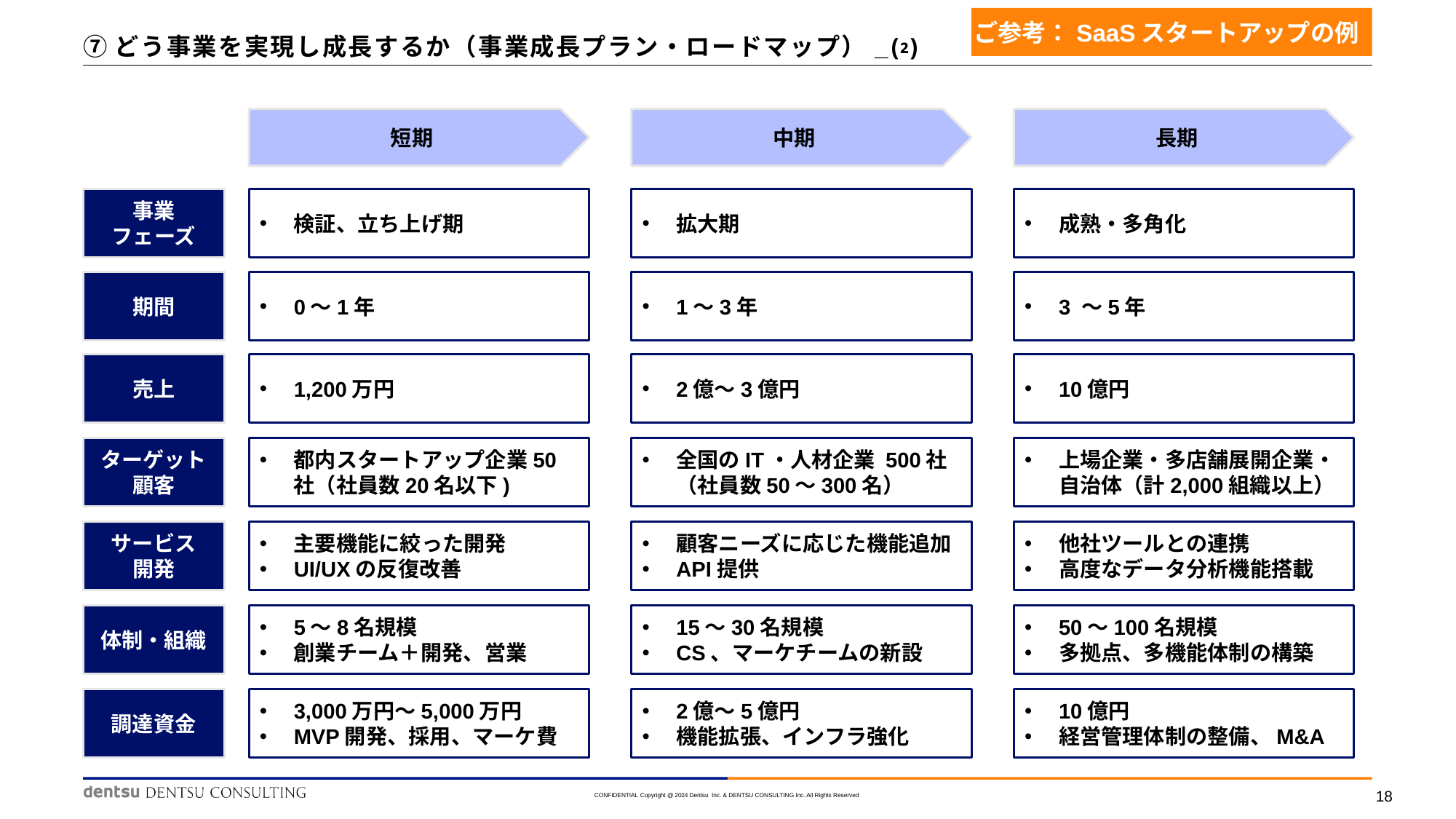

ご参考：SaaSスタートアップの例
# ⑦どう事業を実現し成長するか（事業成長プラン・ロードマップ）_⑵
短期
中期
長期
事業
フェーズ
検証、立ち上げ期
拡大期
成熟・多角化
期間
0～1年
1～3年
3 ～5年
売上
1,200万円
2億〜3億円
10億円
ターゲット
顧客
都内スタートアップ企業50社（社員数20名以下)
全国のIT・人材企業 500社
（社員数50〜300名）
上場企業・多店舗展開企業・自治体（計2,000組織以上）
サービス
開発
主要機能に絞った開発
UI/UXの反復改善
顧客ニーズに応じた機能追加
API提供
他社ツールとの連携
高度なデータ分析機能搭載
体制・組織
5〜8名規模
創業チーム＋開発、営業
15〜30名規模
CS、マーケチームの新設
50〜100名規模
多拠点、多機能体制の構築
調達資金
3,000万円〜5,000万円
MVP開発、採用、マーケ費
2億〜5億円
機能拡張、インフラ強化
10億円
経営管理体制の整備、M&A